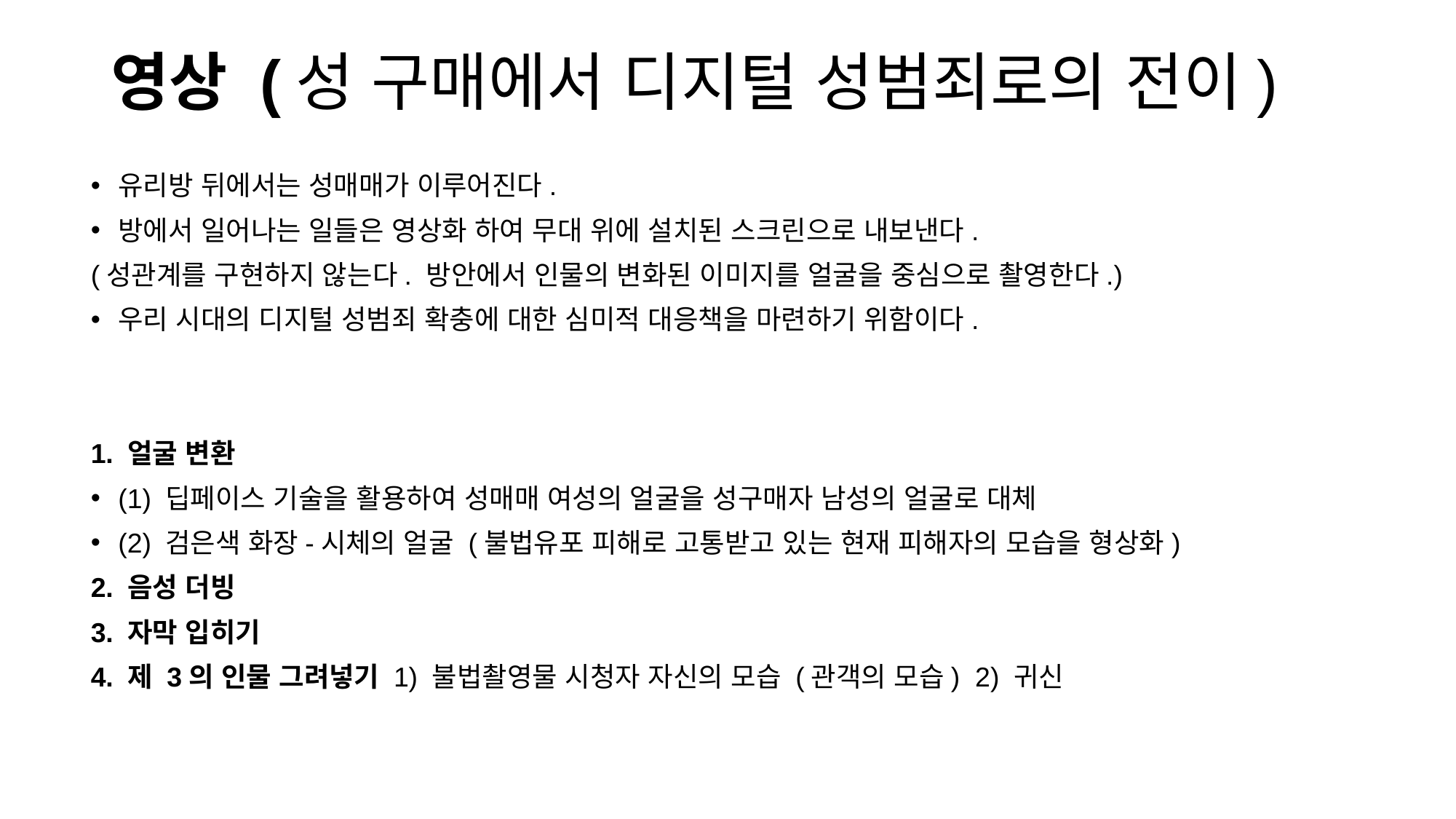

# 영상 (성 구매에서 디지털 성범죄로의 전이)
유리방 뒤에서는 성매매가 이루어진다.
방에서 일어나는 일들은 영상화 하여 무대 위에 설치된 스크린으로 내보낸다.
(성관계를 구현하지 않는다. 방안에서 인물의 변화된 이미지를 얼굴을 중심으로 촬영한다.)
우리 시대의 디지털 성범죄 확충에 대한 심미적 대응책을 마련하기 위함이다.

1. 얼굴 변환
(1) 딥페이스 기술을 활용하여 성매매 여성의 얼굴을 성구매자 남성의 얼굴로 대체
(2) 검은색 화장-시체의 얼굴 (불법유포 피해로 고통받고 있는 현재 피해자의 모습을 형상화)
2. 음성 더빙
3. 자막 입히기
4. 제 3의 인물 그려넣기 1) 불법촬영물 시청자 자신의 모습 (관객의 모습)  2) 귀신